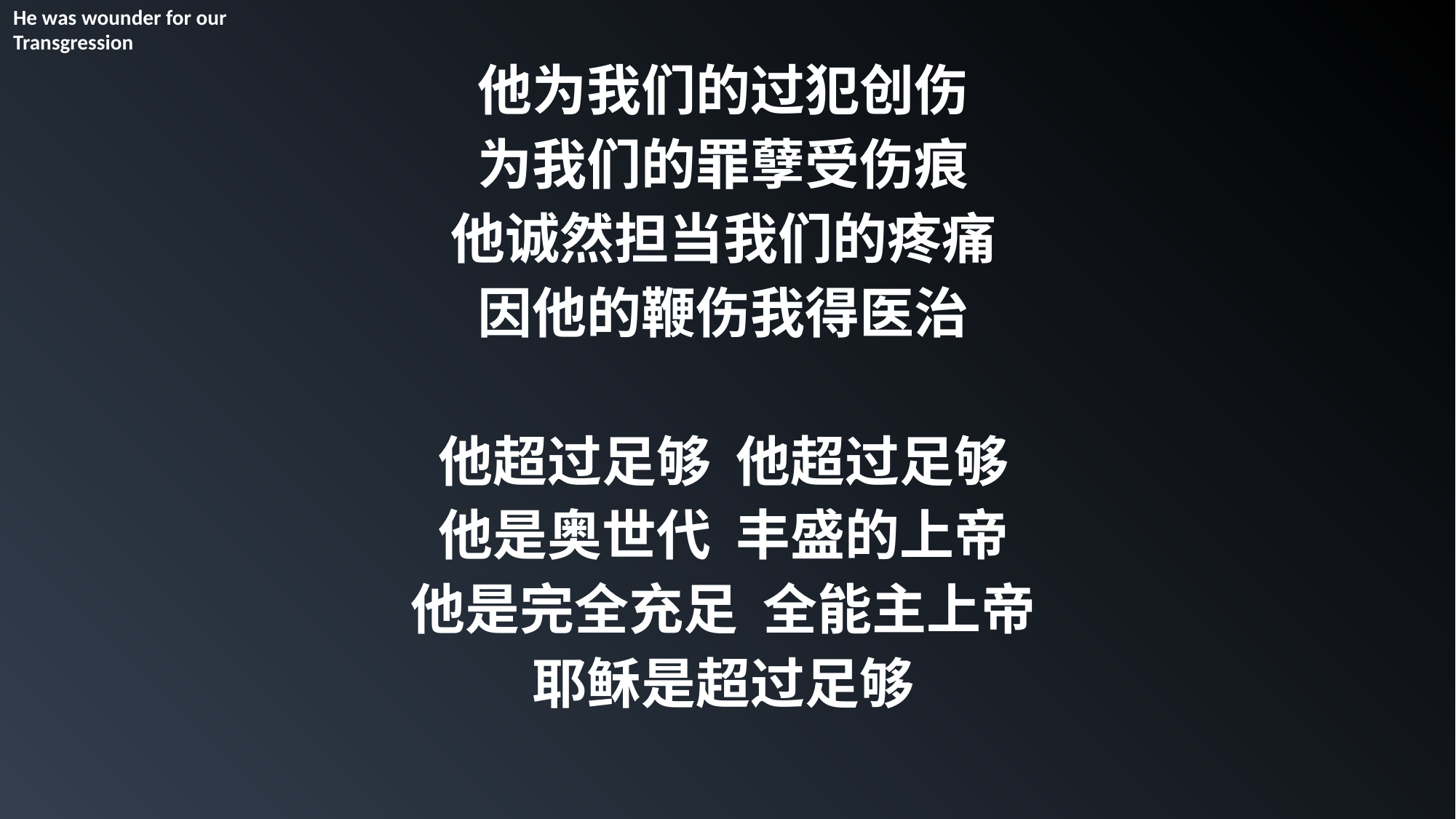

He was wounder for our Transgression
他为我们的过犯创伤
为我们的罪孽受伤痕
他诚然担当我们的疼痛
因他的鞭伤我得医治

他超过足够  他超过足够
他是奥世代  丰盛的上帝
他是完全充足  全能主上帝
耶稣是超过足够